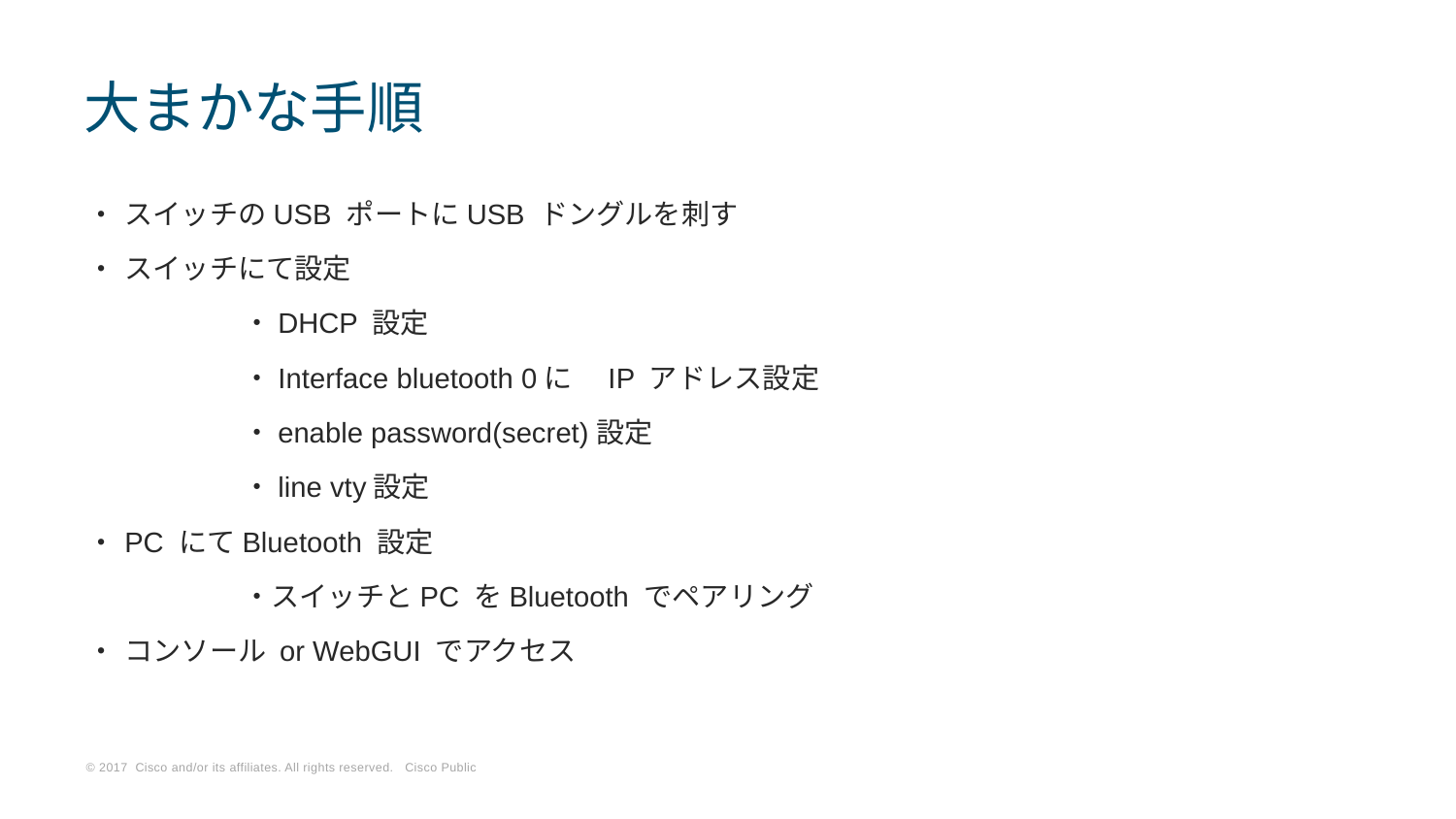

# 大まかな手順
スイッチのUSB ポートにUSB ドングルを刺す
スイッチにて設定
	・DHCP 設定
	・Interface bluetooth 0に　IP アドレス設定
	・enable password(secret)設定
	・line vty設定
PC にてBluetooth 設定
	・スイッチとPC をBluetooth でペアリング
コンソール or WebGUI でアクセス